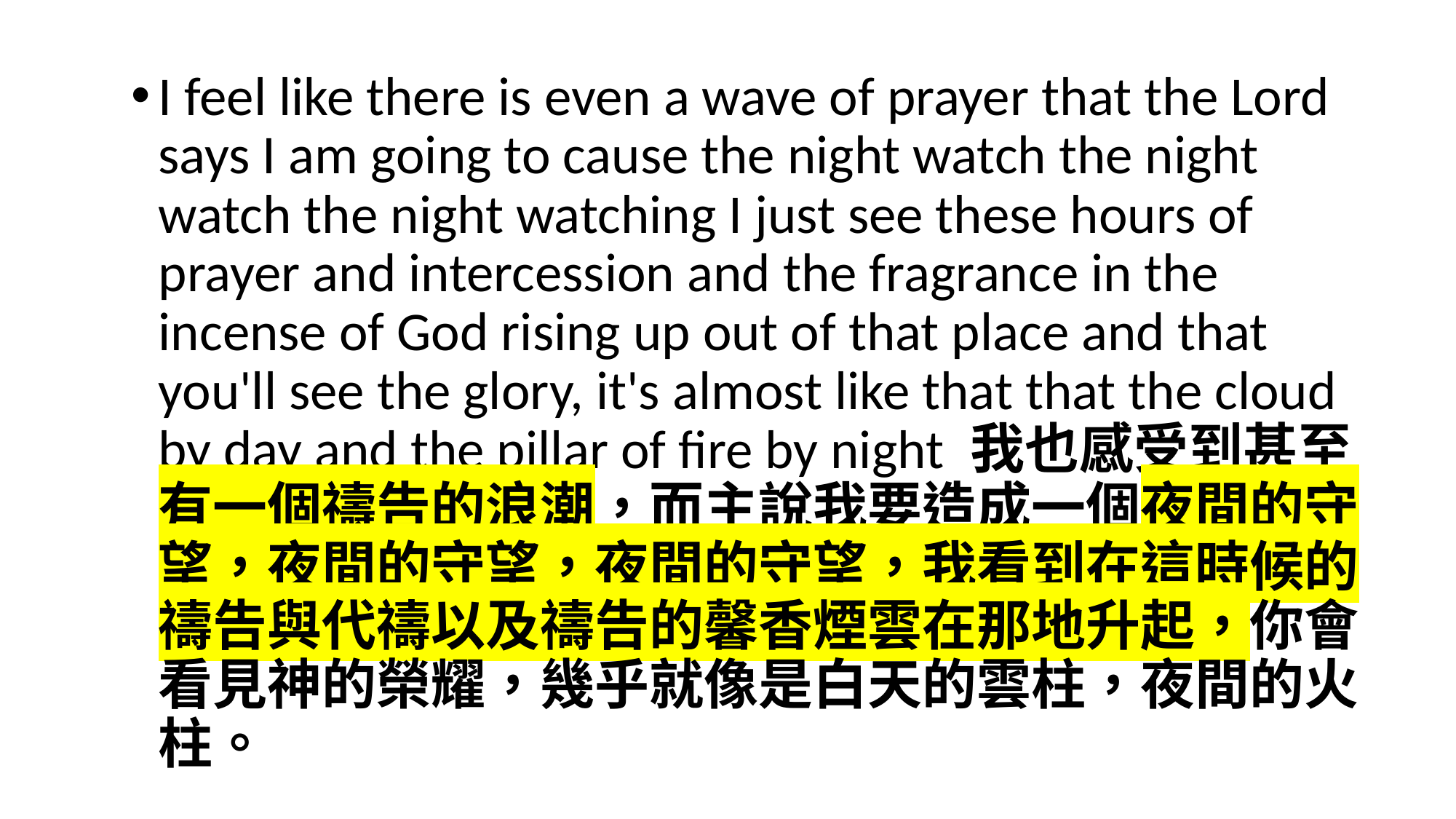

I feel like there is even a wave of prayer that the Lord says I am going to cause the night watch the night watch the night watching I just see these hours of prayer and intercession and the fragrance in the incense of God rising up out of that place and that you'll see the glory, it's almost like that that the cloud by day and the pillar of fire by night 我也感受到甚至有一個禱告的浪潮，而主說我要造成一個夜間的守望，夜間的守望，夜間的守望，我看到在這時候的禱告與代禱以及禱告的馨香煙雲在那地升起，你會看見神的榮耀，幾乎就像是白天的雲柱，夜間的火柱。